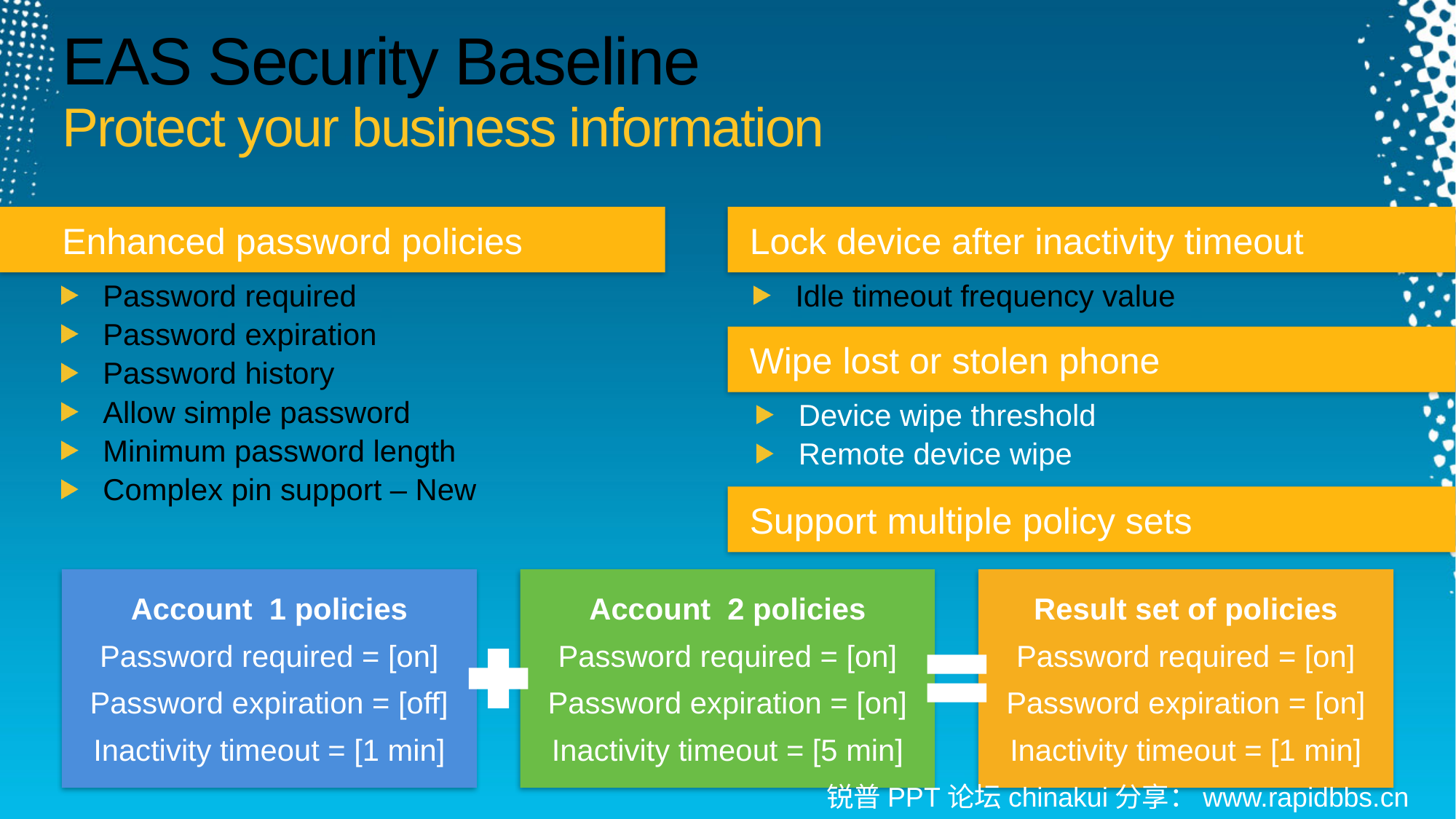

# EAS Security Baseline Protect your business information
Enhanced password policies
Lock device after inactivity timeout
Password required
Password expiration
Password history
Allow simple password
Minimum password length
Complex pin support – New
Idle timeout frequency value
Wipe lost or stolen phone
Device wipe threshold
Remote device wipe
Support multiple policy sets

Account  1 policies
Password required = [on]
Password expiration = [off]
Inactivity timeout = [1 min]

Account  2 policies
Password required = [on]
Password expiration = [on]
Inactivity timeout = [5 min]

Result set of policies
Password required = [on]
Password expiration = [on]
Inactivity timeout = [1 min]

锐普PPT论坛chinakui分享：www.rapidbbs.cn